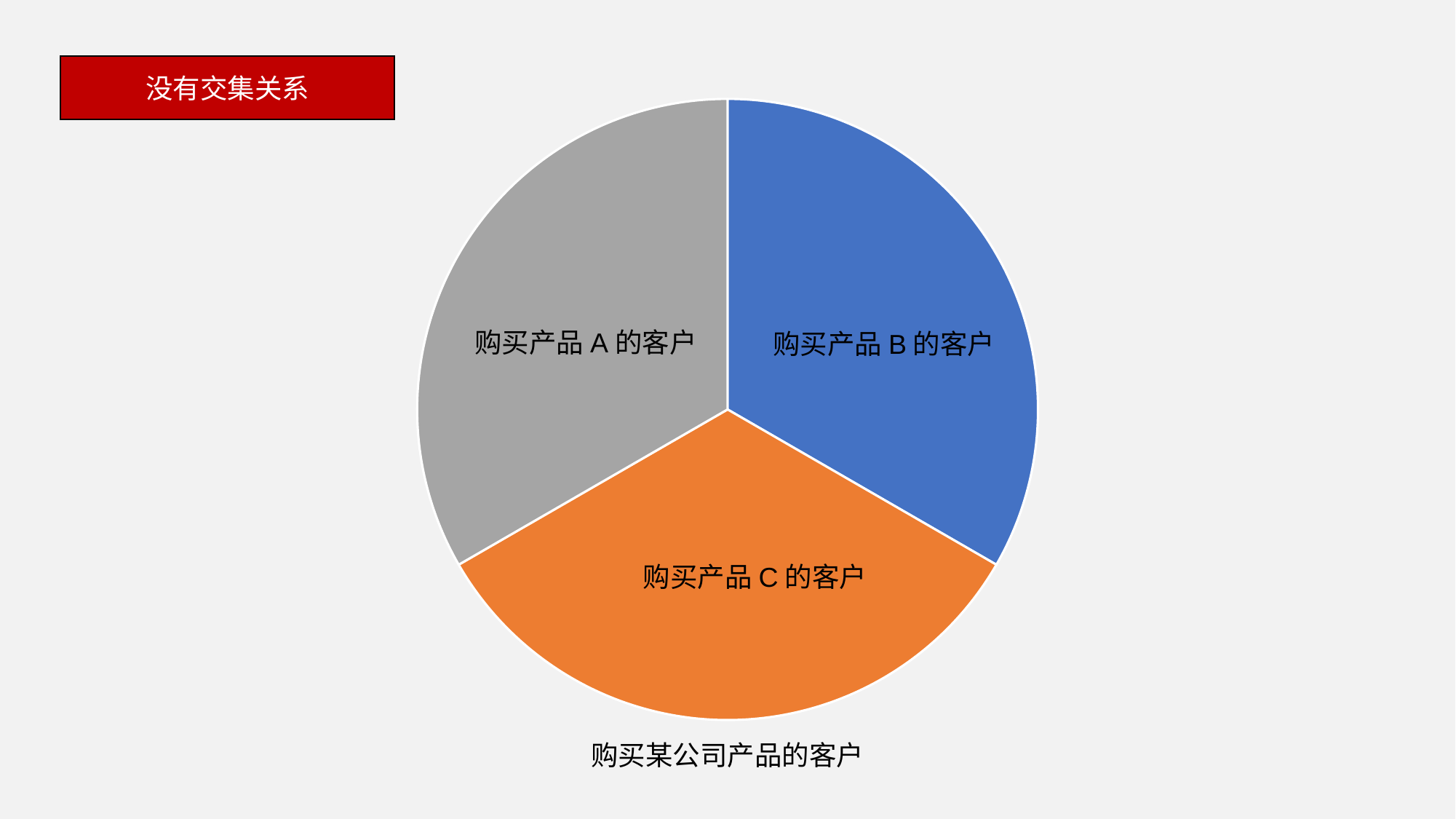

没有交集关系

### Chart

| Category | 销售额 |
|---|---|
| 第一季度 | 1.0 |
| 第二季度 | 1.0 |
| 第三季度 | 1.0 |
| 第四季度 | 0.0 |
购买产品A的客户
购买产品B的客户
购买产品C的客户
购买某公司产品的客户